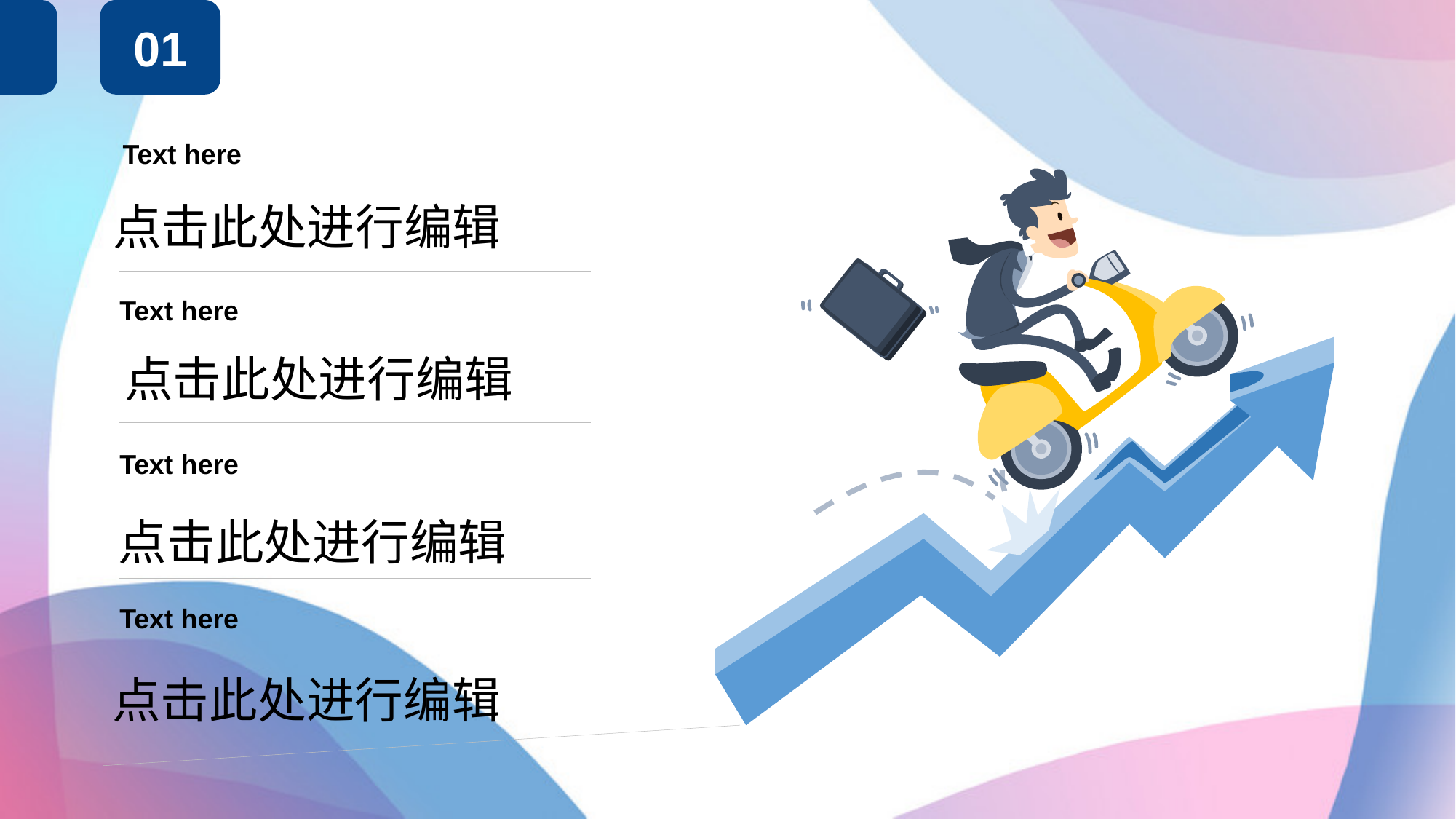

01

Text here

点击此处进行编辑
Text here
点击此处进行编辑
Text here
点击此处进行编辑
Text here
点击此处进行编辑